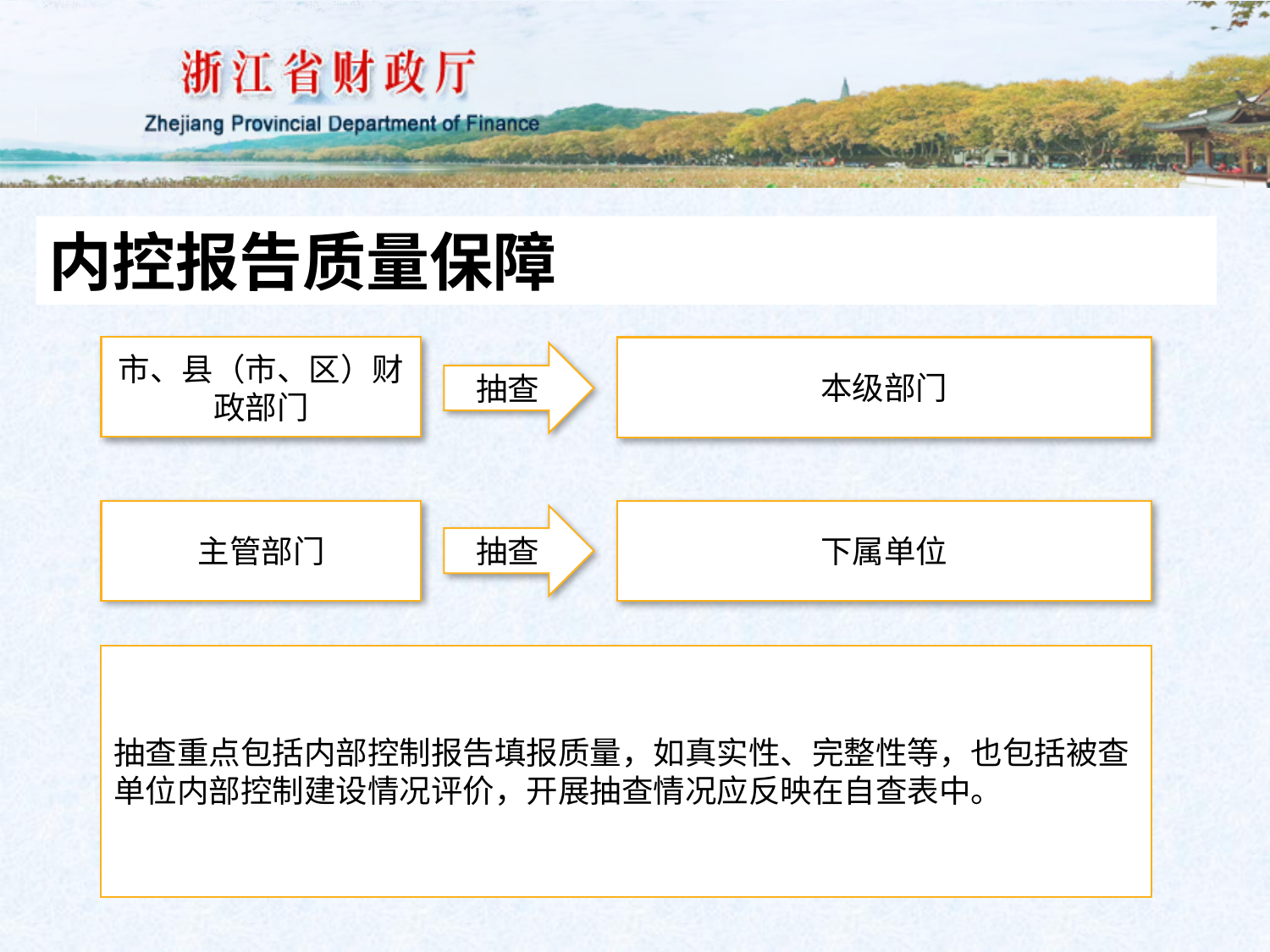

内控报告质量保障
市、县（市、区）财政部门
本级部门
抽查
主管部门
下属单位
抽查
抽查重点包括内部控制报告填报质量，如真实性、完整性等，也包括被查单位内部控制建设情况评价，开展抽查情况应反映在自查表中。